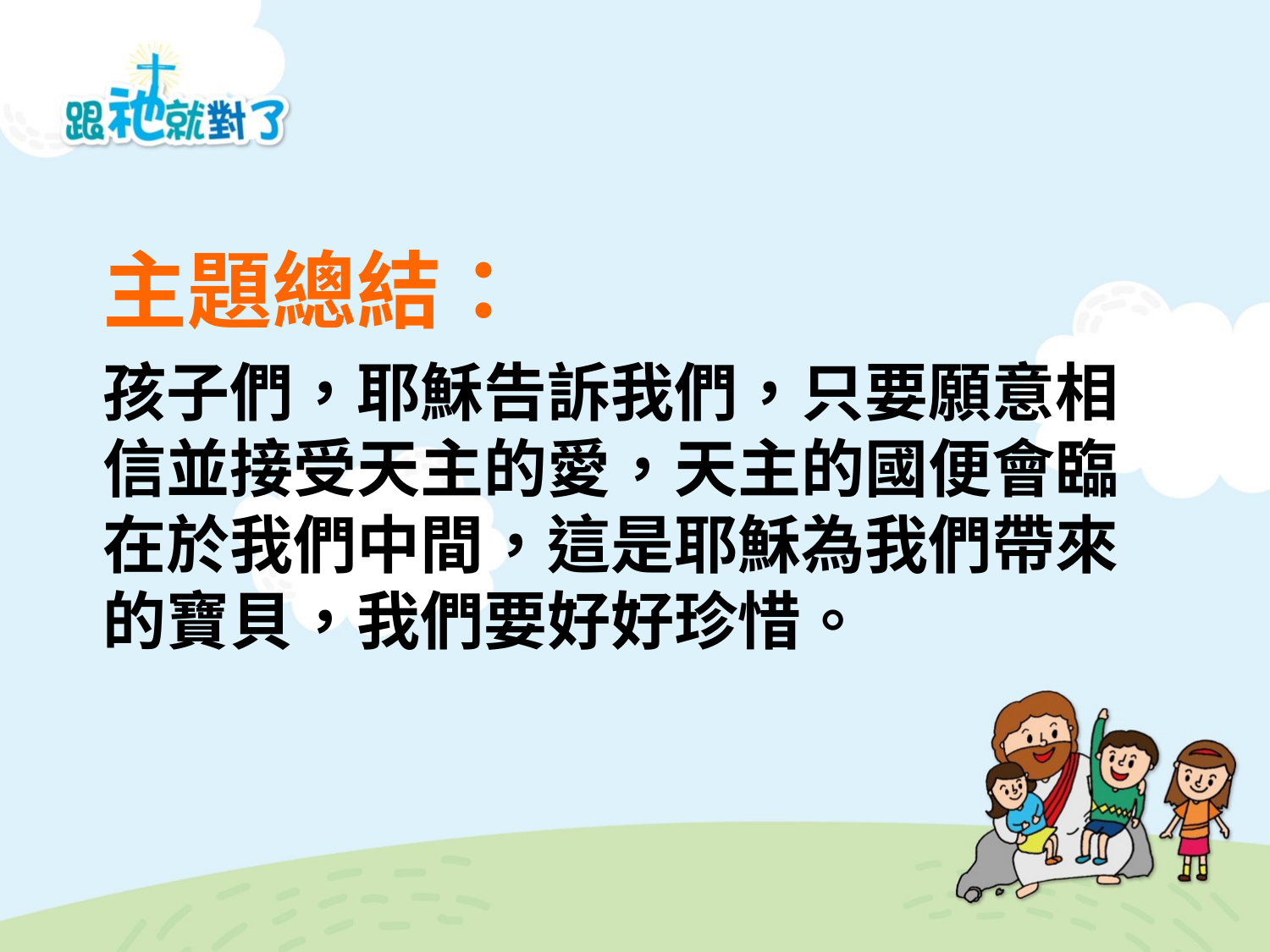

主題總結：
孩子們，耶穌告訴我們，只要願意相信並接受天主的愛，天主的國便會臨在於我們中間，這是耶穌為我們帶來的寶貝，我們要好好珍惜。